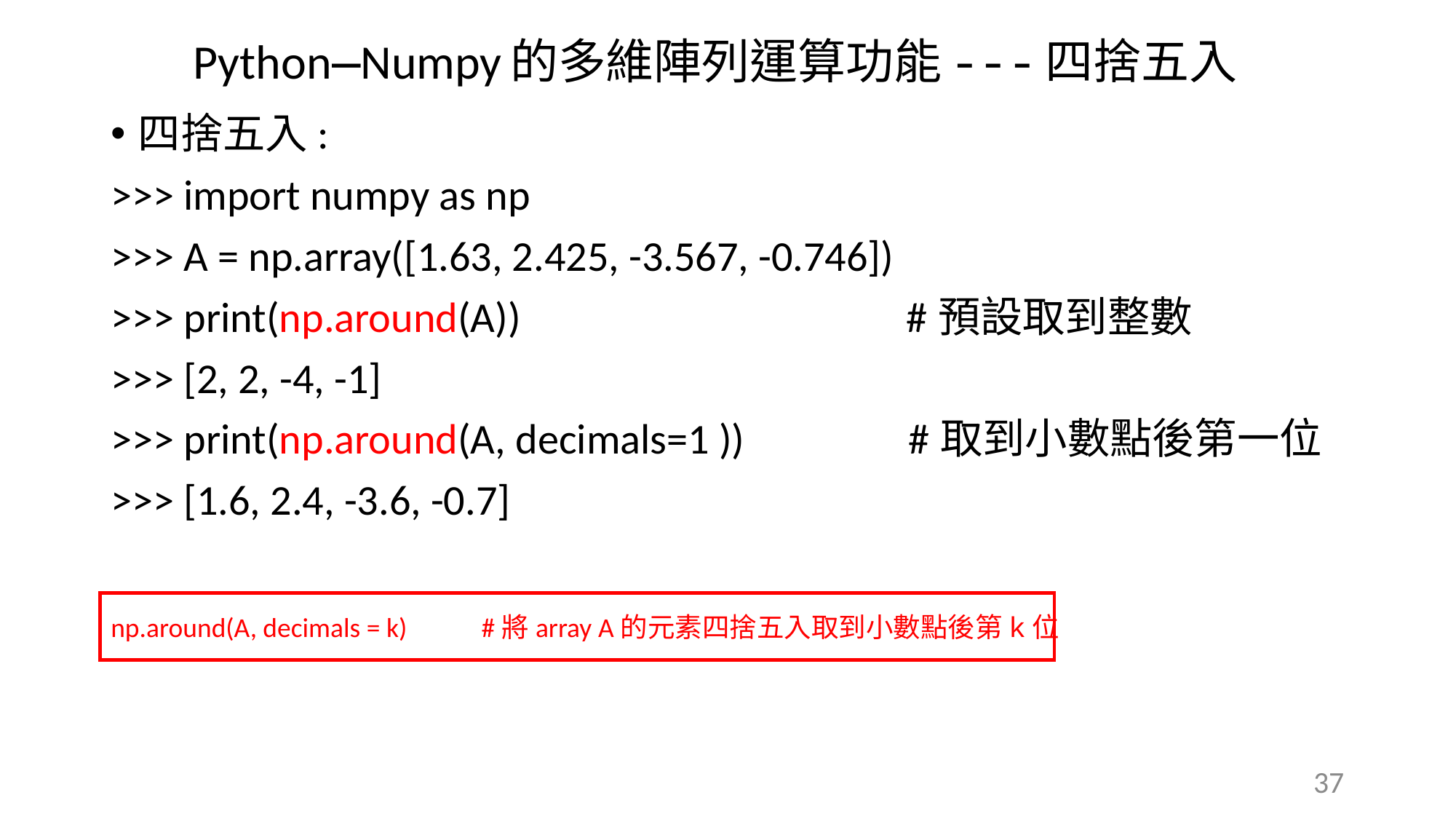

Python—Numpy的多維陣列運算功能---四捨五入
四捨五入:
>>> import numpy as np
>>> A = np.array([1.63, 2.425, -3.567, -0.746])
>>> print(np.around(A))                                        #預設取到整數
>>> [2, 2, -4, -1]
>>> print(np.around(A, decimals=1 ))                 #取到小數點後第一位
>>> [1.6, 2.4, -3.6, -0.7]

np.around(A, decimals = k)            #將array A的元素四捨五入取到小數點後第k位
37